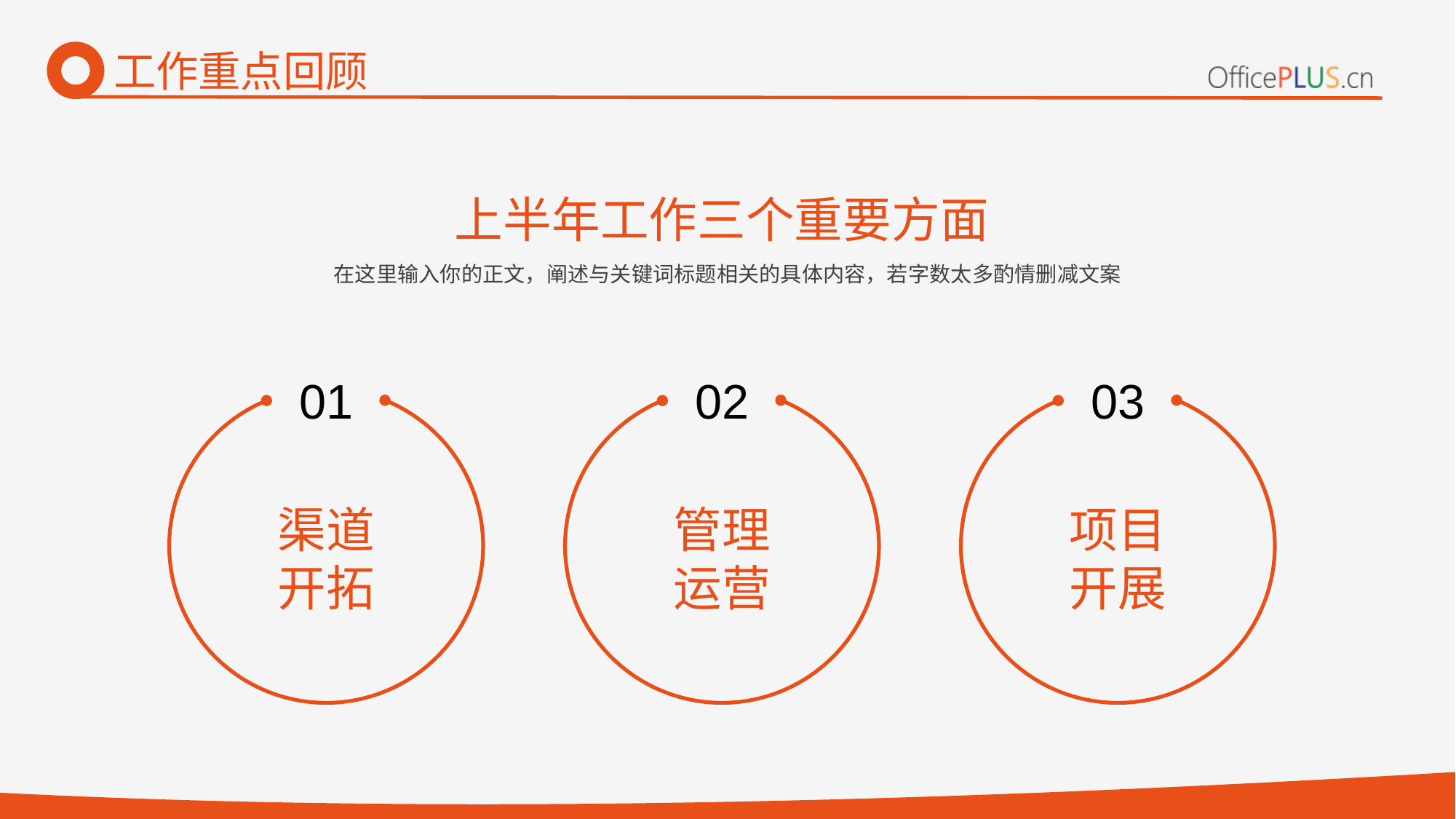

# 工作重点回顾
上半年工作三个重要方面
在这里输入你的正文，阐述与关键词标题相关的具体内容，若字数太多酌情删减文案
01
02
03

渠道
开拓
管理
运营
项目
开展